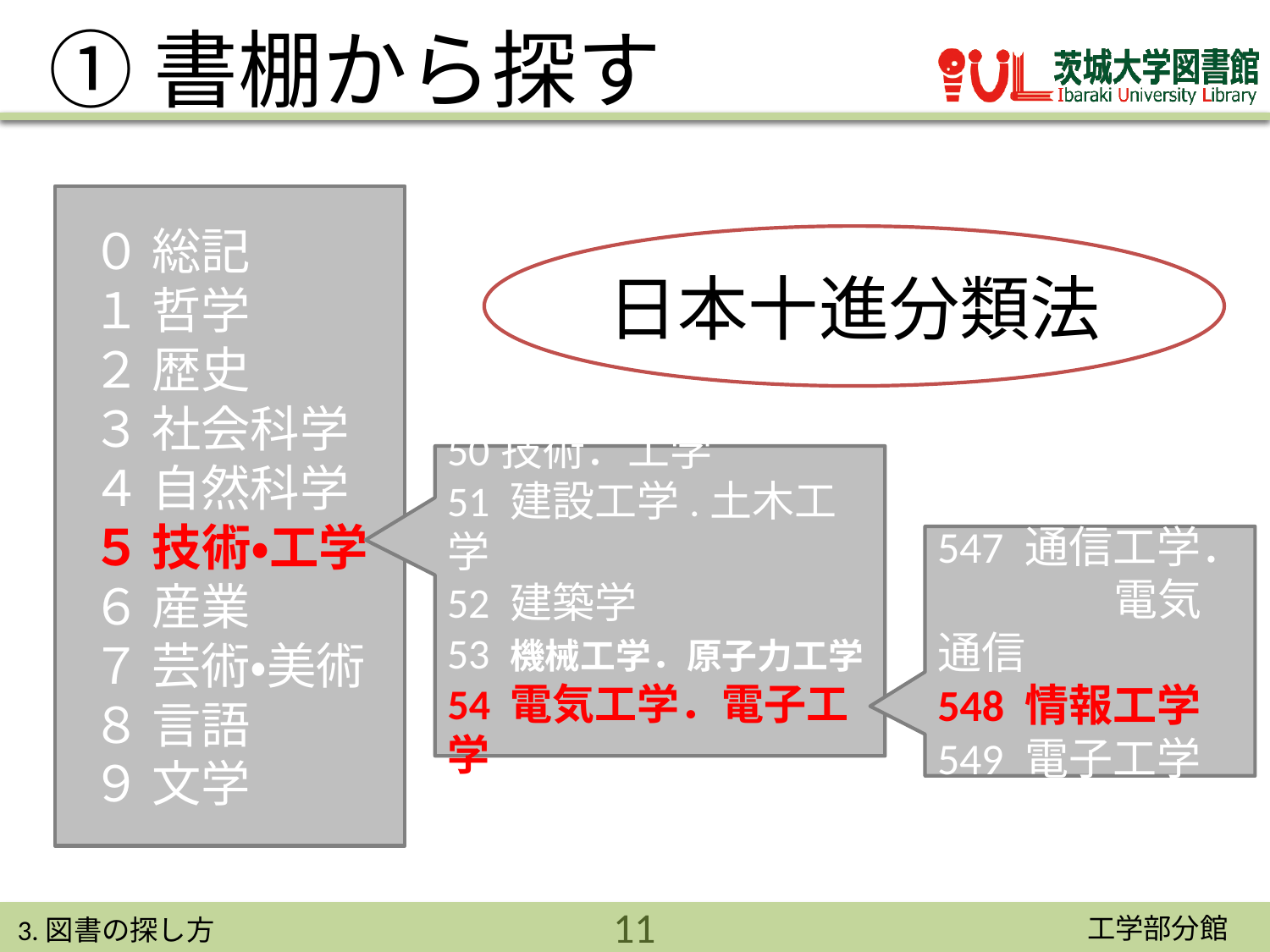

# ①書棚から探す
０ 総記
１ 哲学
２ 歴史
３ 社会科学
４ 自然科学
５ 技術・工学
６ 産業
７ 芸術・美術
８ 言語
９ 文学
日本十進分類法
50技術．工学
51 建設工学.土木工学
52 建築学
53 機械工学．原子力工学
54 電気工学．電子工学
547 通信工学．
　　　　電気通信
548 情報工学
549 電子工学
11
3.図書の探し方